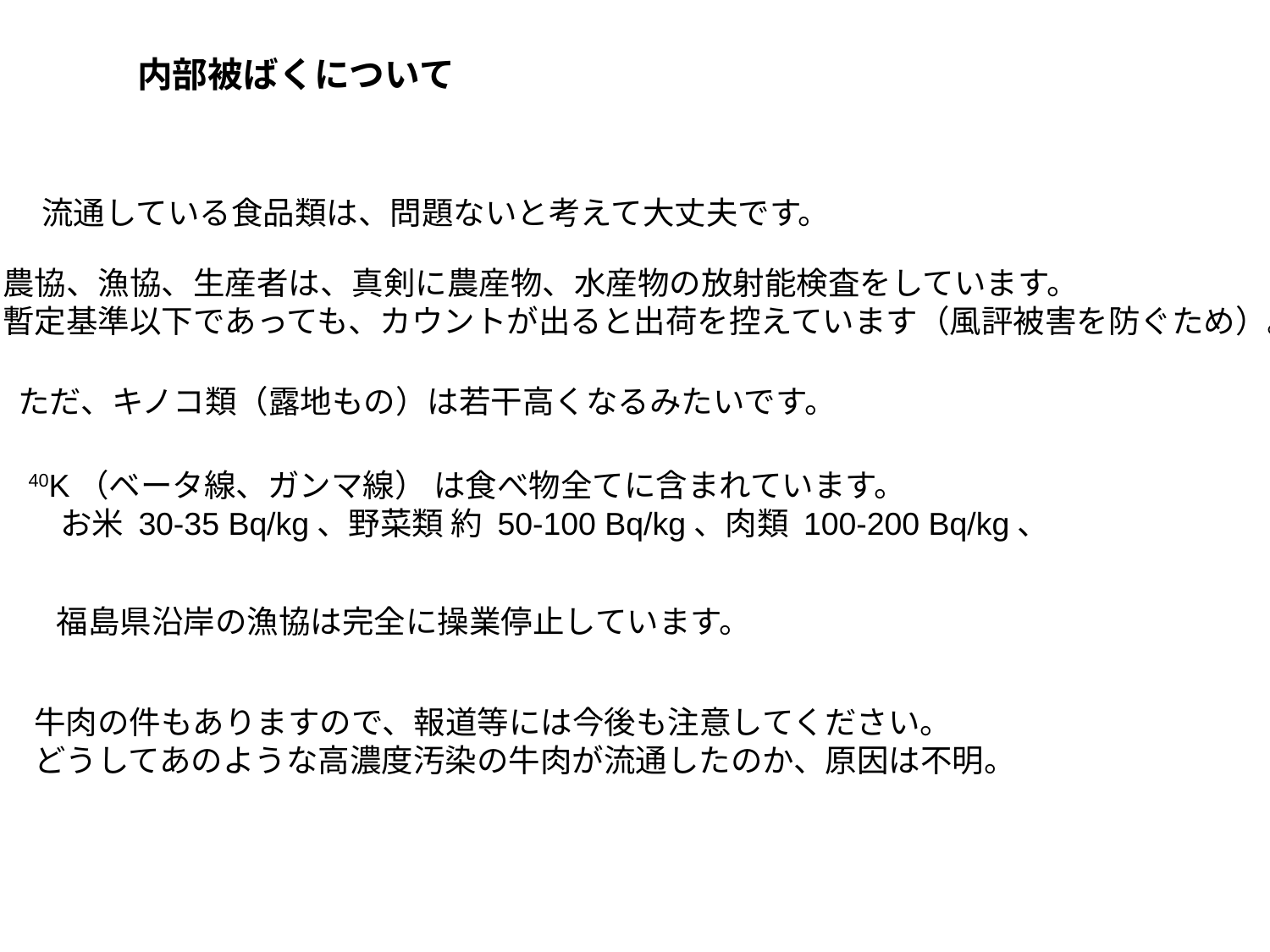

内部被ばくについて
流通している食品類は、問題ないと考えて大丈夫です。
農協、漁協、生産者は、真剣に農産物、水産物の放射能検査をしています。
暫定基準以下であっても、カウントが出ると出荷を控えています（風評被害を防ぐため）。
ただ、キノコ類（露地もの）は若干高くなるみたいです。
40K（ベータ線、ガンマ線） は食べ物全てに含まれています。
　お米 30-35 Bq/kg、野菜類 約 50-100 Bq/kg、肉類 100-200 Bq/kg、
福島県沿岸の漁協は完全に操業停止しています。
牛肉の件もありますので、報道等には今後も注意してください。
どうしてあのような高濃度汚染の牛肉が流通したのか、原因は不明。